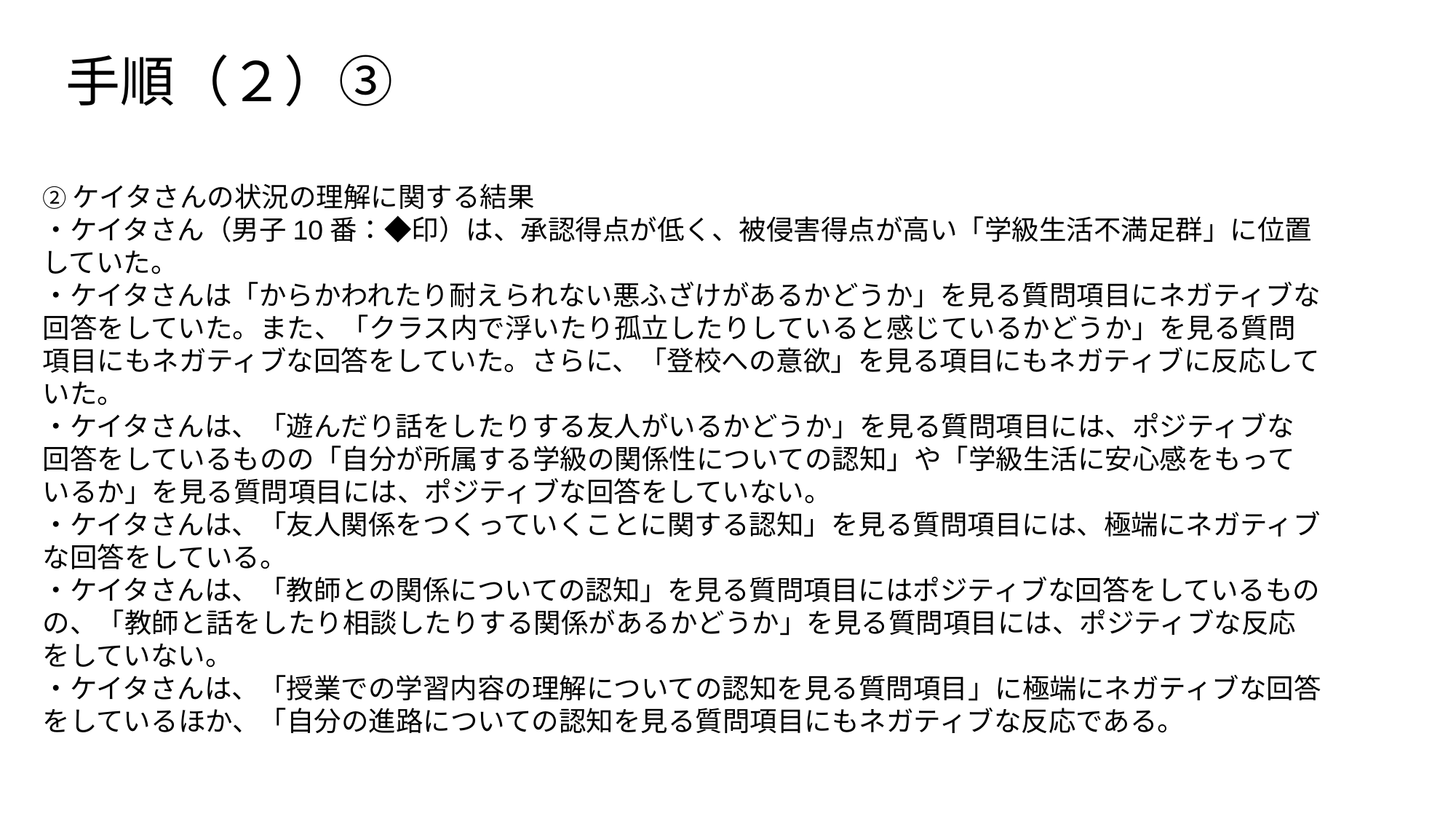

# 手順（２）③
②ケイタさんの状況の理解に関する結果
・ケイタさん（男子10番：◆印）は、承認得点が低く、被侵害得点が高い「学級生活不満足群」に位置していた。
・ケイタさんは「からかわれたり耐えられない悪ふざけがあるかどうか」を見る質問項目にネガティブな回答をしていた。また、「クラス内で浮いたり孤立したりしていると感じているかどうか」を見る質問項目にもネガティブな回答をしていた。さらに、「登校への意欲」を見る項目にもネガティブに反応していた。
・ケイタさんは、「遊んだり話をしたりする友人がいるかどうか」を見る質問項目には、ポジティブな回答をしているものの「自分が所属する学級の関係性についての認知」や「学級生活に安心感をもっているか」を見る質問項目には、ポジティブな回答をしていない。
・ケイタさんは、「友人関係をつくっていくことに関する認知」を見る質問項目には、極端にネガティブな回答をしている。
・ケイタさんは、「教師との関係についての認知」を見る質問項目にはポジティブな回答をしているものの、「教師と話をしたり相談したりする関係があるかどうか」を見る質問項目には、ポジティブな反応をしていない。
・ケイタさんは、「授業での学習内容の理解についての認知を見る質問項目」に極端にネガティブな回答をしているほか、「自分の進路についての認知を見る質問項目にもネガティブな反応である。